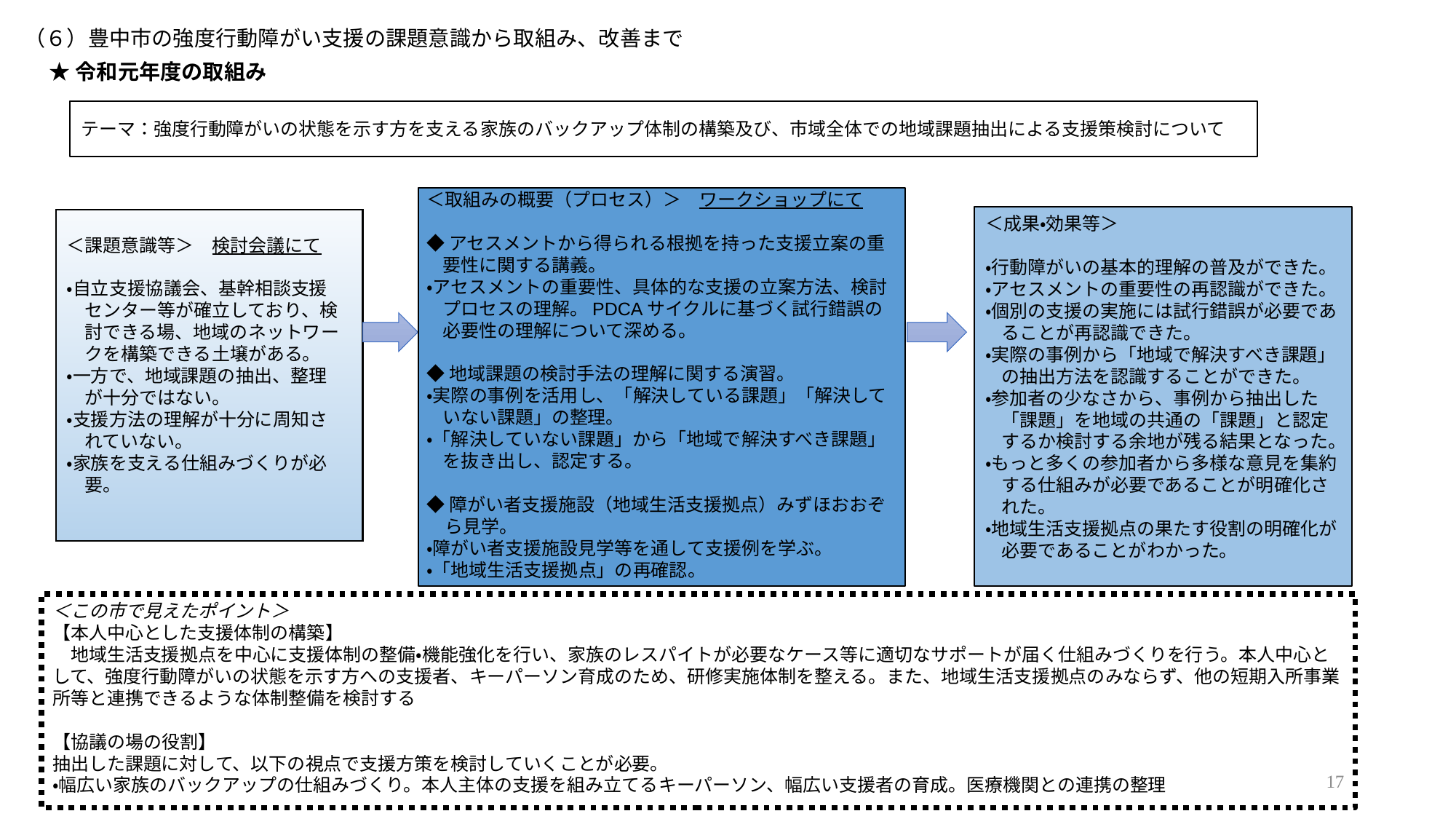

（６）豊中市の強度行動障がい支援の課題意識から取組み、改善まで
★令和元年度の取組み
テーマ：強度行動障がいの状態を示す方を支える家族のバックアップ体制の構築及び、市域全体での地域課題抽出による支援策検討について
＜取組みの概要（プロセス）＞　ワークショップにて

◆アセスメントから得られる根拠を持った支援立案の重要性に関する講義。
・アセスメントの重要性、具体的な支援の立案方法、検討プロセスの理解。PDCAサイクルに基づく試行錯誤の必要性の理解について深める。

◆地域課題の検討手法の理解に関する演習。
・実際の事例を活用し、「解決している課題」「解決していない課題」の整理。
・「解決していない課題」から「地域で解決すべき課題」を抜き出し、認定する。

◆障がい者支援施設（地域生活支援拠点）みずほおおぞ
　ら見学。
・障がい者支援施設見学等を通して支援例を学ぶ。
・「地域生活支援拠点」の再確認。
＜成果・効果等＞

・行動障がいの基本的理解の普及ができた。
・アセスメントの重要性の再認識ができた。
・個別の支援の実施には試行錯誤が必要であることが再認識できた。
・実際の事例から「地域で解決すべき課題」の抽出方法を認識することができた。
・参加者の少なさから、事例から抽出した「課題」を地域の共通の「課題」と認定するか検討する余地が残る結果となった。
・もっと多くの参加者から多様な意見を集約する仕組みが必要であることが明確化された。
・地域生活支援拠点の果たす役割の明確化が必要であることがわかった。
＜課題意識等＞　検討会議にて

・自立支援協議会、基幹相談支援
　センター等が確立しており、検
　討できる場、地域のネットワー
　クを構築できる土壌がある。
・一方で、地域課題の抽出、整理
　が十分ではない。
・支援方法の理解が十分に周知さ
　れていない。
・家族を支える仕組みづくりが必
　要。

＜この市で見えたポイント＞
【本人中心とした支援体制の構築】
　地域生活支援拠点を中心に支援体制の整備・機能強化を行い、家族のレスパイトが必要なケース等に適切なサポートが届く仕組みづくりを行う。本人中心として、強度行動障がいの状態を示す方への支援者、キーパーソン育成のため、研修実施体制を整える。また、地域生活支援拠点のみならず、他の短期入所事業所等と連携できるような体制整備を検討する

【協議の場の役割】
抽出した課題に対して、以下の視点で支援方策を検討していくことが必要。
・幅広い家族のバックアップの仕組みづくり。本人主体の支援を組み立てるキーパーソン、幅広い支援者の育成。医療機関との連携の整理
17